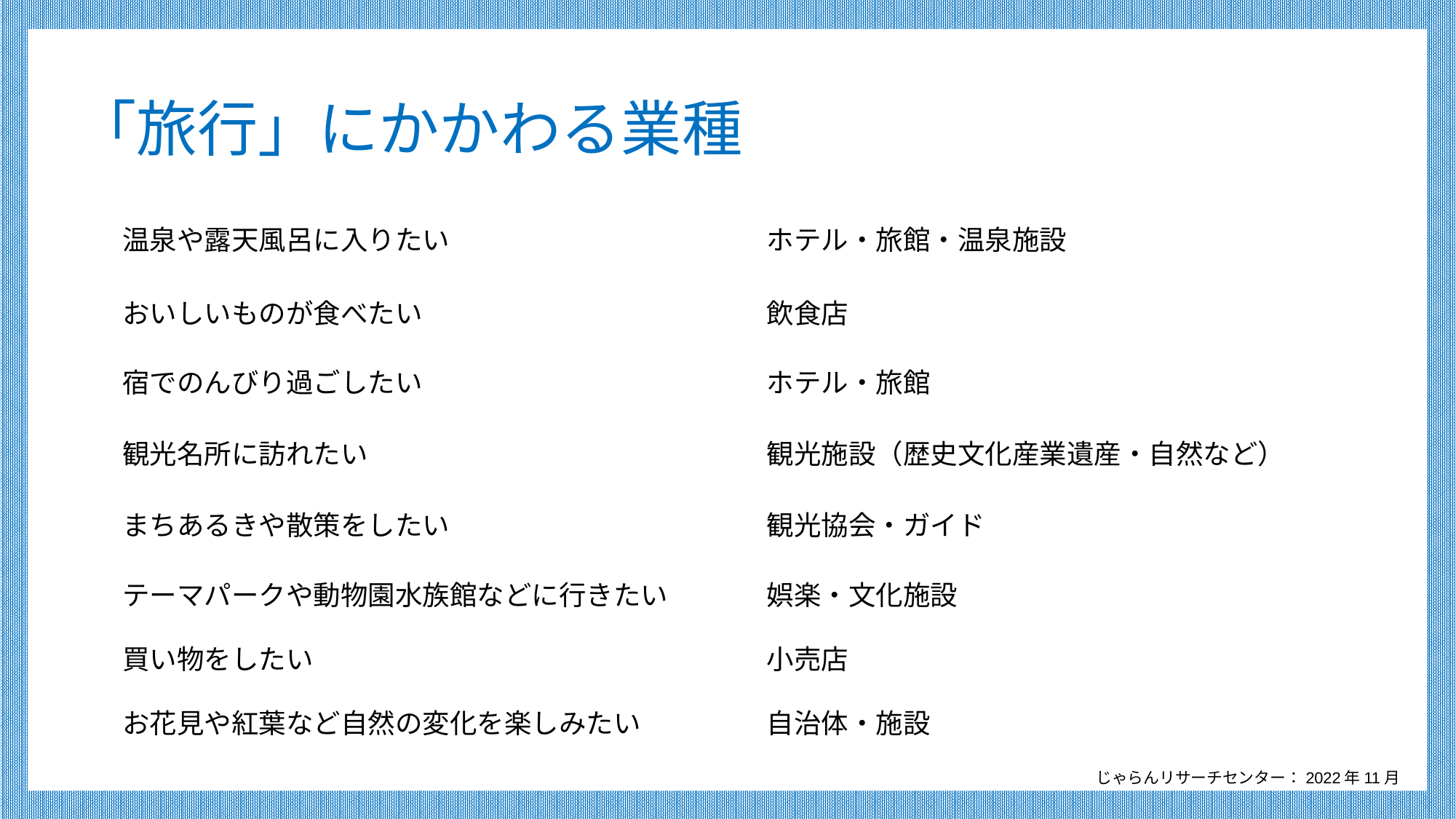

# 「旅行」にかかわる業種
温泉や露天風呂に入りたい
ホテル・旅館・温泉施設
おいしいものが食べたい
飲食店
宿でのんびり過ごしたい
ホテル・旅館
観光名所に訪れたい
観光施設（歴史文化産業遺産・自然など）
まちあるきや散策をしたい
観光協会・ガイド
テーマパークや動物園水族館などに行きたい
娯楽・文化施設
買い物をしたい
小売店
お花見や紅葉など自然の変化を楽しみたい
自治体・施設
じゃらんリサーチセンター：2022年11月